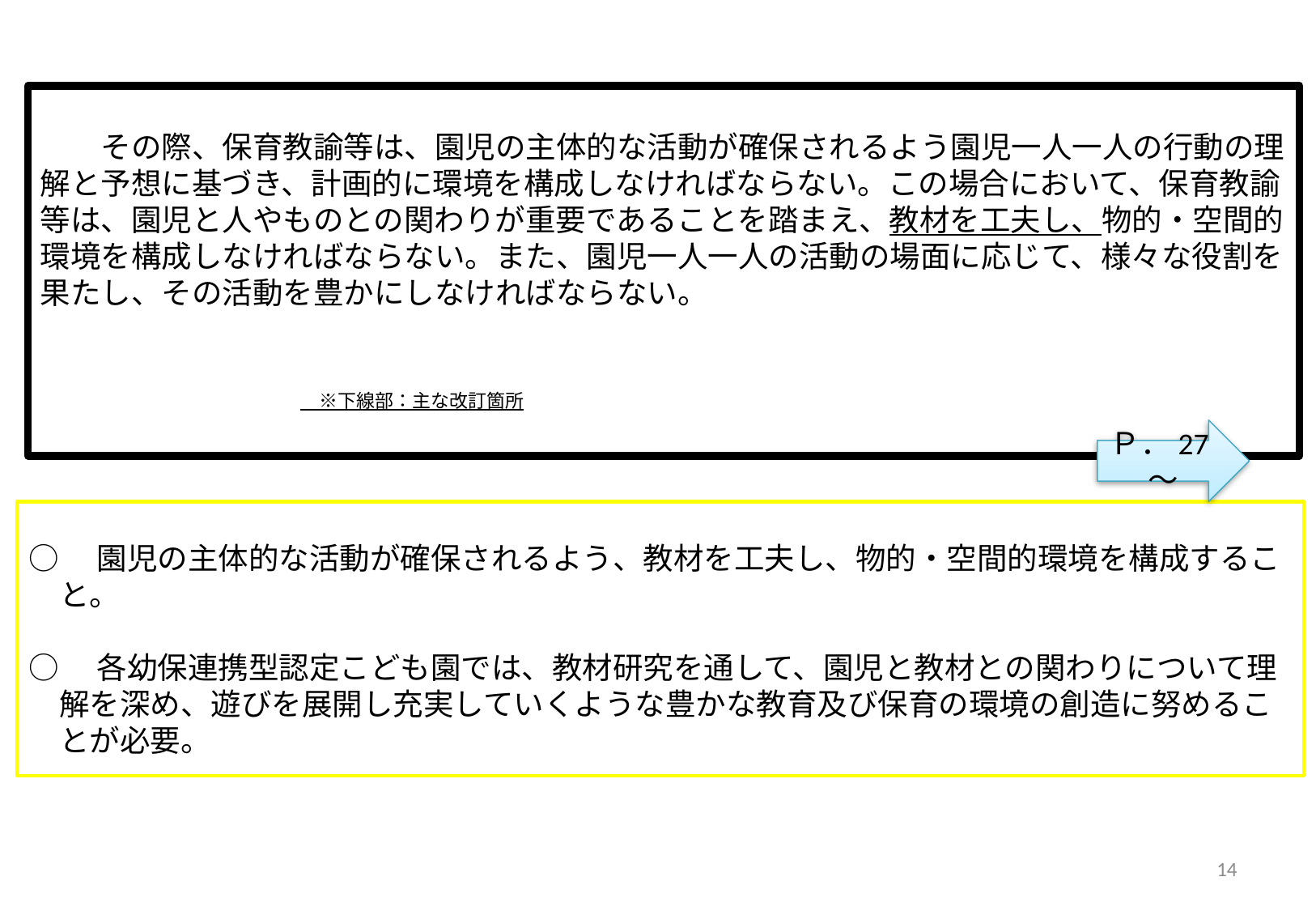

その際、保育教諭等は、園児の主体的な活動が確保されるよう園児一人一人の行動の理解と予想に基づき、計画的に環境を構成しなければならない。この場合において、保育教諭等は、園児と人やものとの関わりが重要であることを踏まえ、教材を工夫し、物的・空間的環境を構成しなければならない。また、園児一人一人の活動の場面に応じて、様々な役割を果たし、その活動を豊かにしなければならない。

　　　　　　　　　　　　　　　　　　　　　　　　　　　　　　　　　　　　　　　　　　　　　　　　　　　　　　　　　　　　　　　　　　　　　　　　　　　　　　　　　　※下線部：主な改訂箇所
Ｐ．27～
○　園児の主体的な活動が確保されるよう、教材を工夫し、物的・空間的環境を構成するこ
　と。

○　各幼保連携型認定こども園では、教材研究を通して、園児と教材との関わりについて理
　解を深め、遊びを展開し充実していくような豊かな教育及び保育の環境の創造に努めるこ
　とが必要。
14